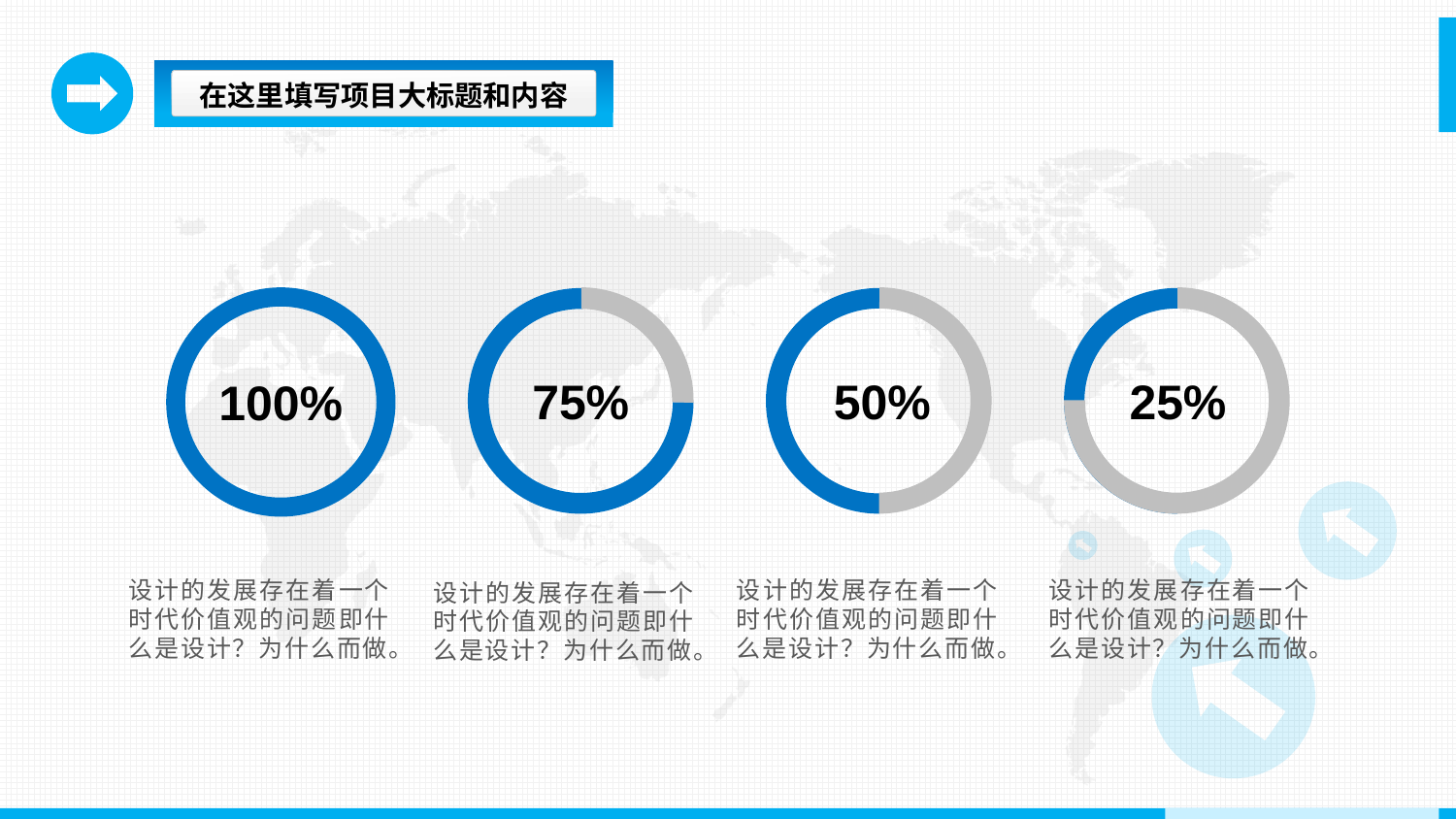

在这里填写项目大标题和内容

100%

75%

50%

25%
设计的发展存在着一个时代价值观的问题即什么是设计？为什么而做。
设计的发展存在着一个时代价值观的问题即什么是设计？为什么而做。
设计的发展存在着一个时代价值观的问题即什么是设计？为什么而做。
设计的发展存在着一个时代价值观的问题即什么是设计？为什么而做。